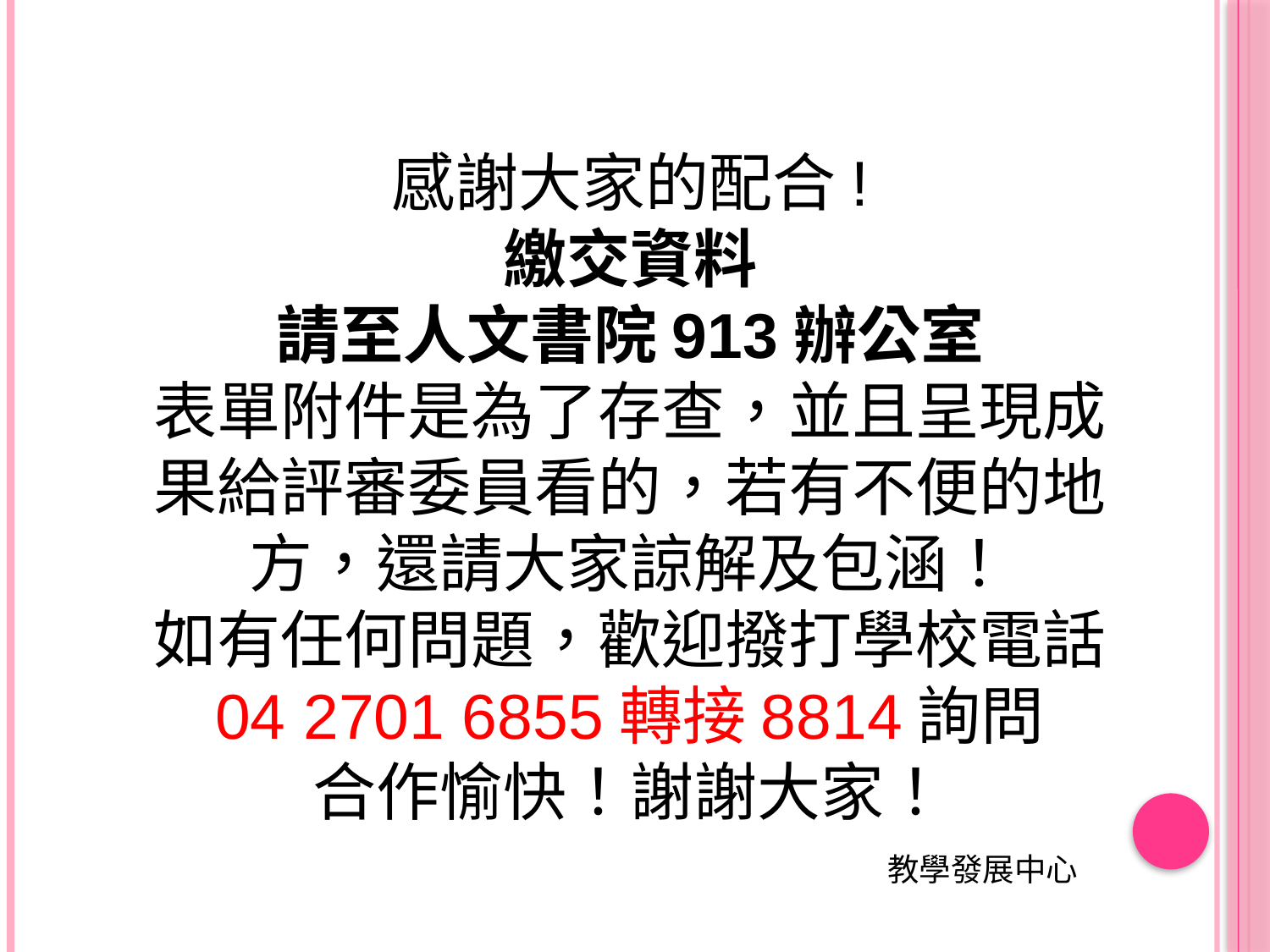

感謝大家的配合!
繳交資料
請至人文書院913辦公室
表單附件是為了存查，並且呈現成果給評審委員看的，若有不便的地方，還請大家諒解及包涵！
如有任何問題，歡迎撥打學校電話
04 2701 6855轉接8814詢問
合作愉快！謝謝大家！
教學發展中心